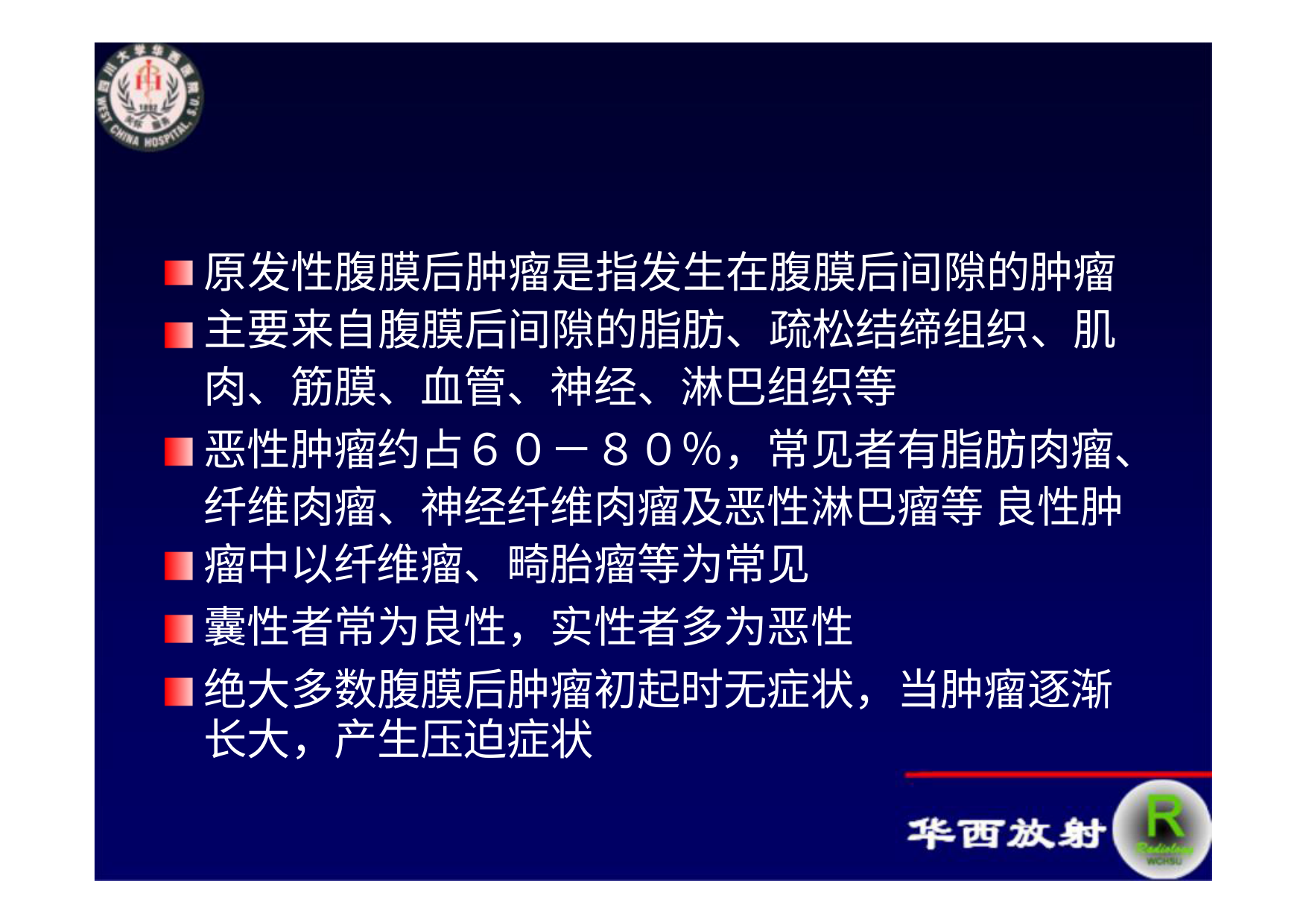

# 原发性腹膜后肿瘤
原发性腹膜后肿瘤是指发生在腹膜后间隙的肿瘤 主要来自腹膜后间隙的脂肪、疏松结缔组织、肌 肉、筋膜、血管、神经、淋巴组织等
恶性肿瘤约占６０－８０％，常见者有脂肪肉瘤、 纤维肉瘤、神经纤维肉瘤及恶性淋巴瘤等 良性肿瘤中以纤维瘤、畸胎瘤等为常见

囊性者常为良性，实性者多为恶性

绝大多数腹膜后肿瘤初起时无症状，当肿瘤逐渐
长大，产生压迫症状